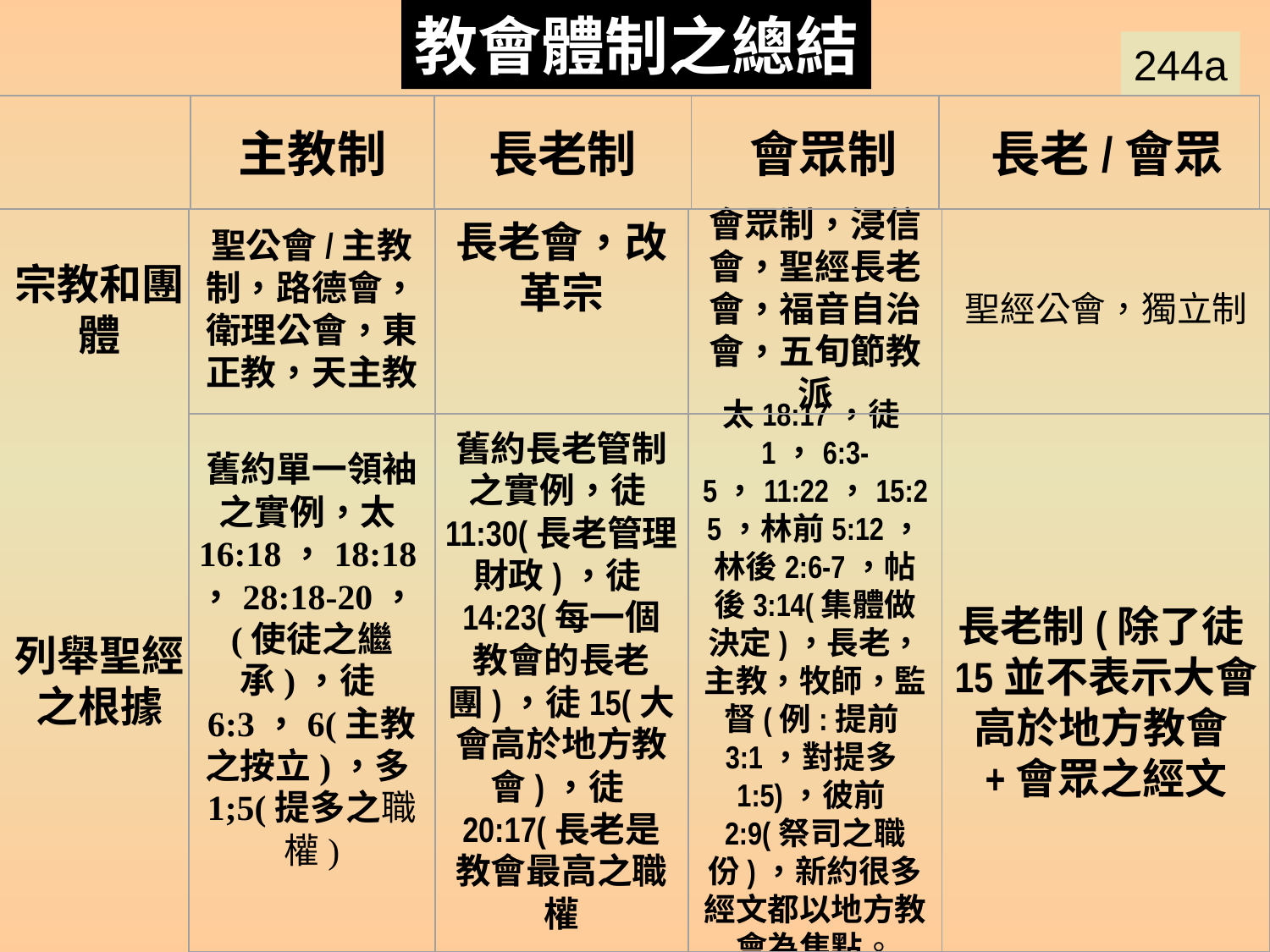

Church Government Summary 2
教會體制之總結
244a

主教制

長老制

 會眾制

 長老/會眾
宗教和團體

聖公會/主教制，路德會，衛理公會，東正教，天主教

長老會，改革宗

會眾制，浸信會，聖經長老會，福音自治會，五旬節教派

聖經公會，獨立制
列舉聖經之根據

舊約單一領袖之實例，太16:18，18:18，28:18-20，(使徒之繼承)，徒6:3，6(主教之按立)，多1;5(提多之職權)

舊約長老管制之實例，徒11:30(長老管理財政)，徒14:23(每一個教會的長老團)，徒15(大會高於地方教會)，徒20:17(長老是教會最高之職權

太18:17，徒1，6:3-5，11:22，15:25，林前5:12，林後2:6-7，帖後3:14(集體做決定)，長老，主教，牧師，監督(例:提前3:1，對提多1:5)，彼前2:9(祭司之職份)，新約很多經文都以地方教會為焦點。

長老制(除了徒15並不表示大會高於地方教會+會眾之經文